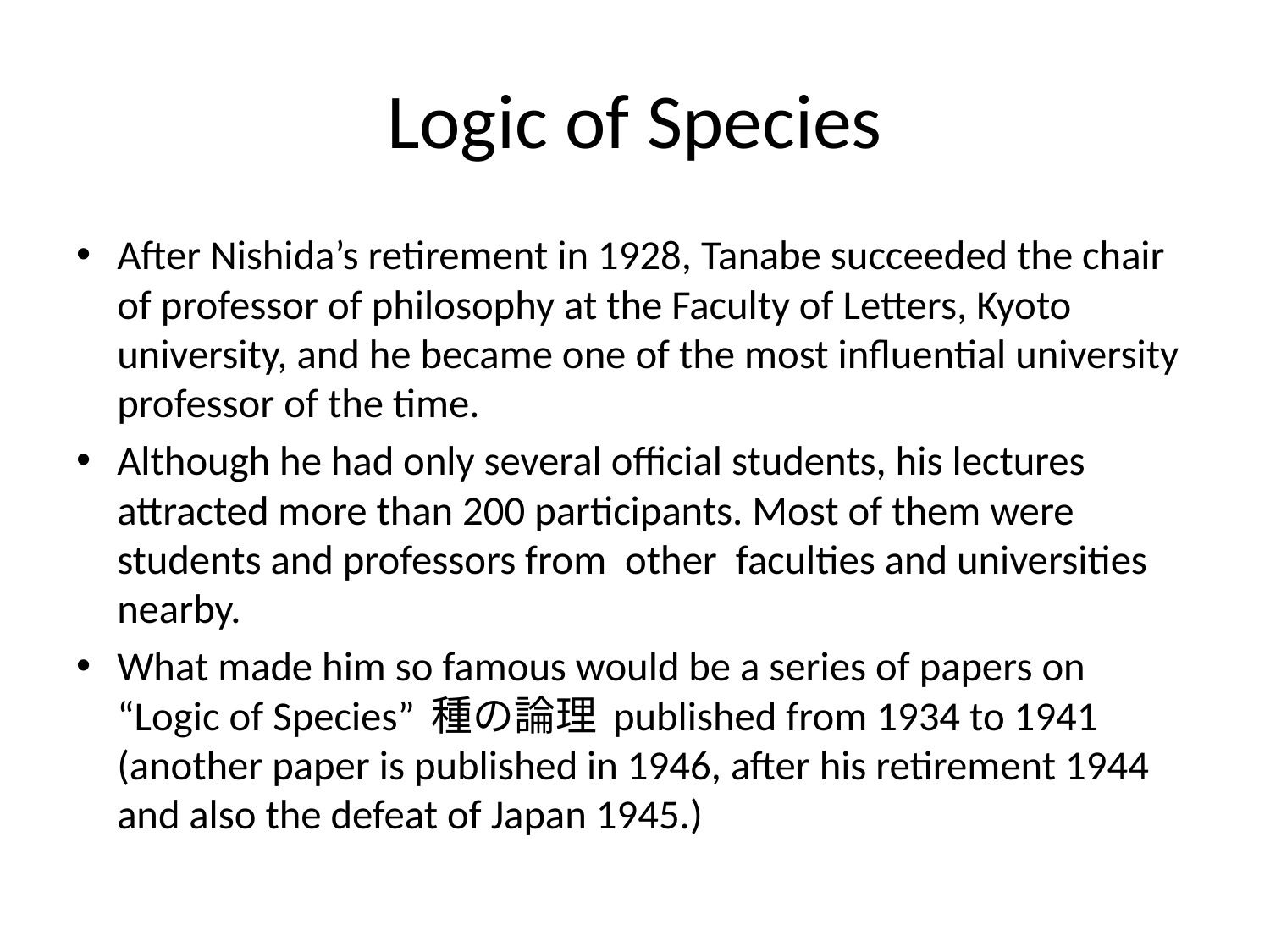

# Logic of Species
After Nishida’s retirement in 1928, Tanabe succeeded the chair of professor of philosophy at the Faculty of Letters, Kyoto university, and he became one of the most influential university professor of the time.
Although he had only several official students, his lectures attracted more than 200 participants. Most of them were students and professors from  other  faculties and universities nearby.
What made him so famous would be a series of papers on “Logic of Species” 種の論理 published from 1934 to 1941 (another paper is published in 1946, after his retirement 1944 and also the defeat of Japan 1945.)